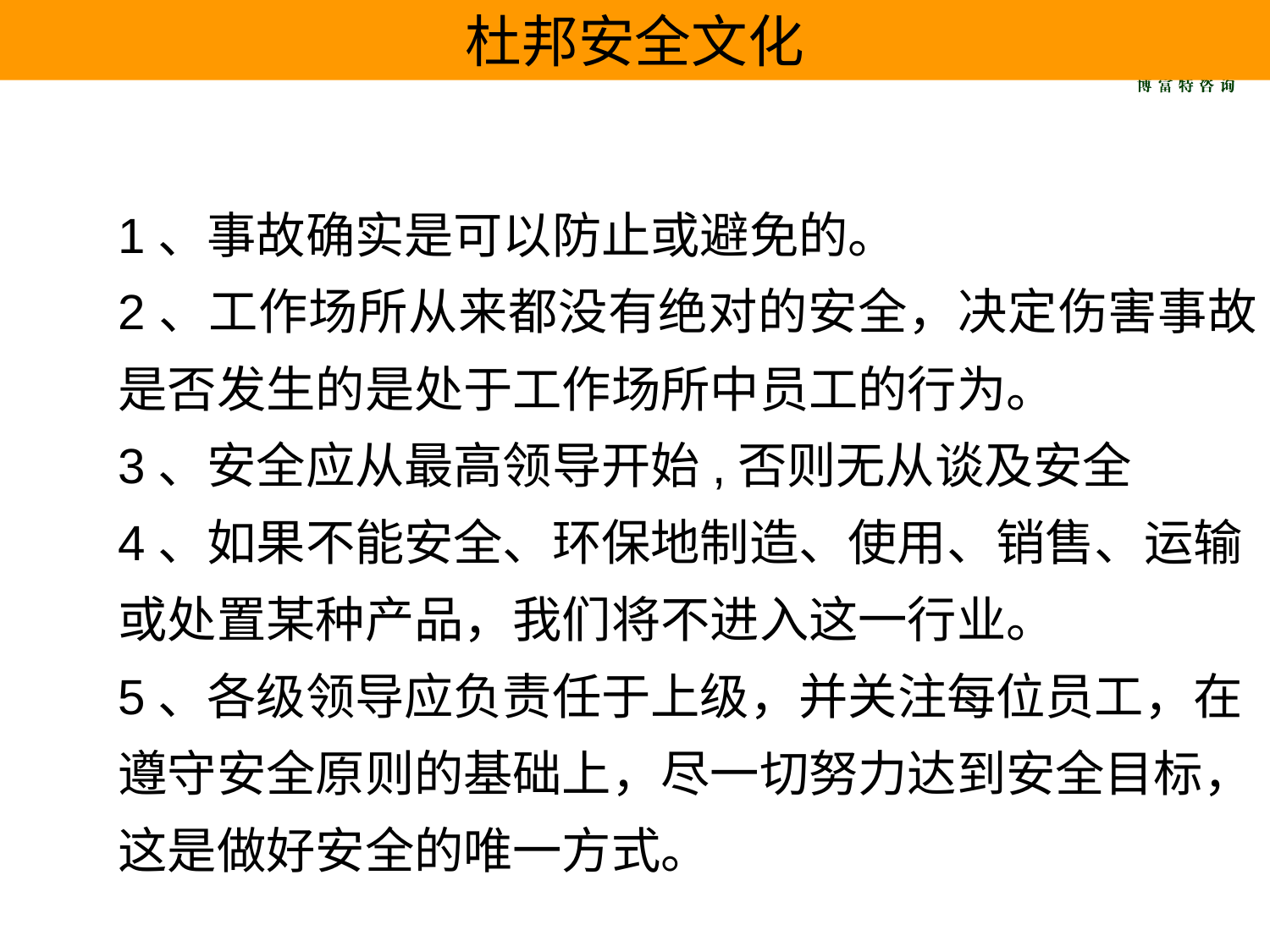

杜邦安全文化
1、事故确实是可以防止或避免的。
2、工作场所从来都没有绝对的安全，决定伤害事故是否发生的是处于工作场所中员工的行为。
3、安全应从最高领导开始,否则无从谈及安全
4、如果不能安全、环保地制造、使用、销售、运输或处置某种产品，我们将不进入这一行业。
5、各级领导应负责任于上级，并关注每位员工，在遵守安全原则的基础上，尽一切努力达到安全目标，这是做好安全的唯一方式。